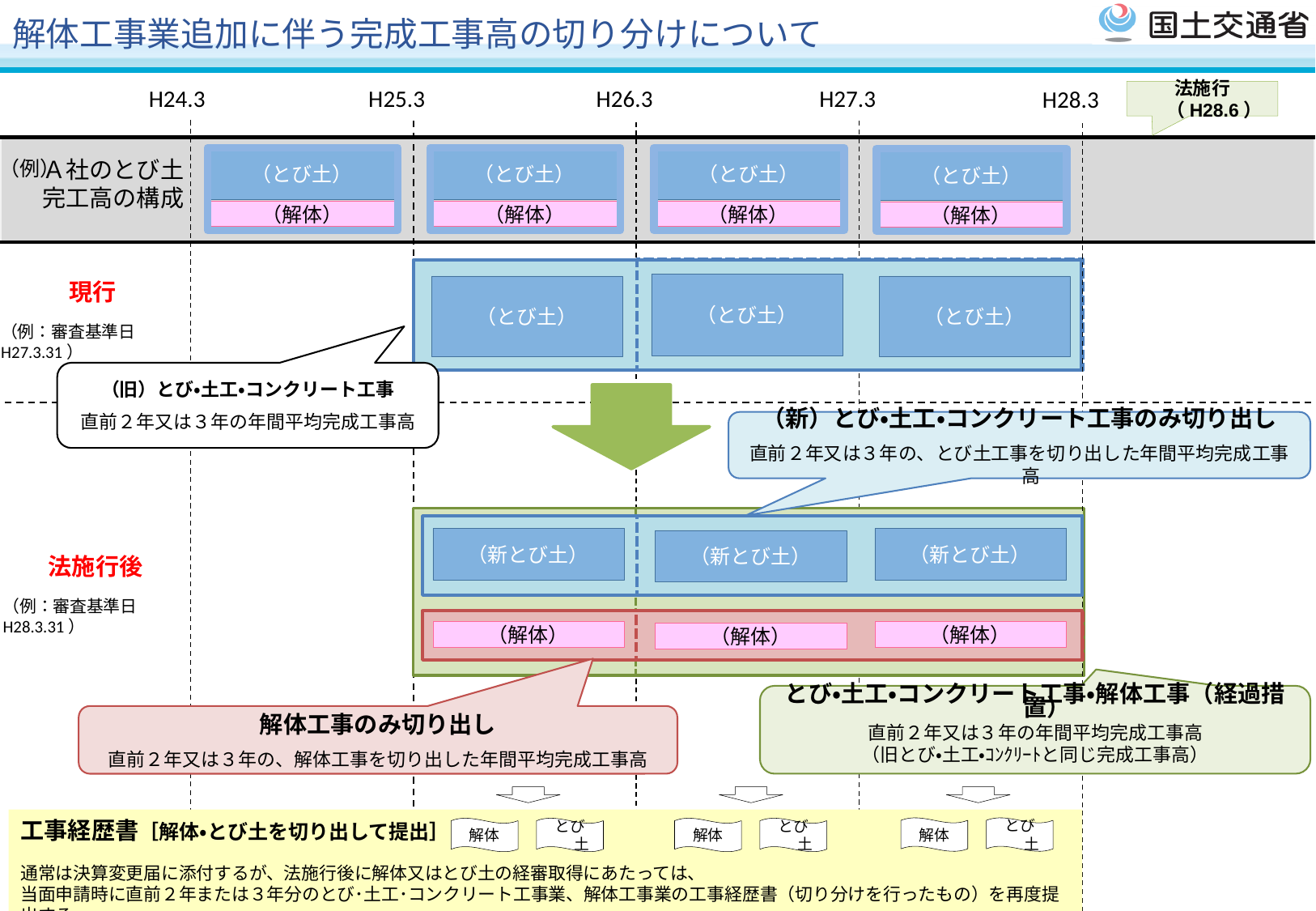

解体工事業追加に伴う完成工事高の切り分けについて
H24.3
H25.3
H26.3
H27.3
H28.3
法施行（H28.6）

（とび土）
（解体）

（とび土）
（解体）

（とび土）
（解体）

（とび土）
（解体）
Ａ社のとび土完工高の構成
（例）

現行
（とび土）
（とび土）
（とび土）
（例：審査基準日H27.3.31）
（旧）とび・土工・コンクリート工事
直前２年又は３年の年間平均完成工事高

（新）とび・土工・コンクリート工事のみ切り出し
直前２年又は３年の、とび土工事を切り出した年間平均完成工事高

（新とび土）
（新とび土）
（新とび土）
法施行後
（例：審査基準日H28.3.31）

（解体）
（解体）
（解体）
とび・土工・コンクリート工事・解体工事（経過措置）
直前２年又は３年の年間平均完成工事高
（旧とび・土工・ｺﾝｸﾘｰﾄと同じ完成工事高）
解体工事のみ切り出し
直前２年又は３年の、解体工事を切り出した年間平均完成工事高

工事経歴書［解体・とび土を切り出して提出］

通常は決算変更届に添付するが、法施行後に解体又はとび土の経審取得にあたっては、
当面申請時に直前２年または３年分のとび･土工･コンクリート工事業、解体工事業の工事経歴書（切り分けを行ったもの）を再度提出する
解体
とび土
解体
とび土
解体
とび土